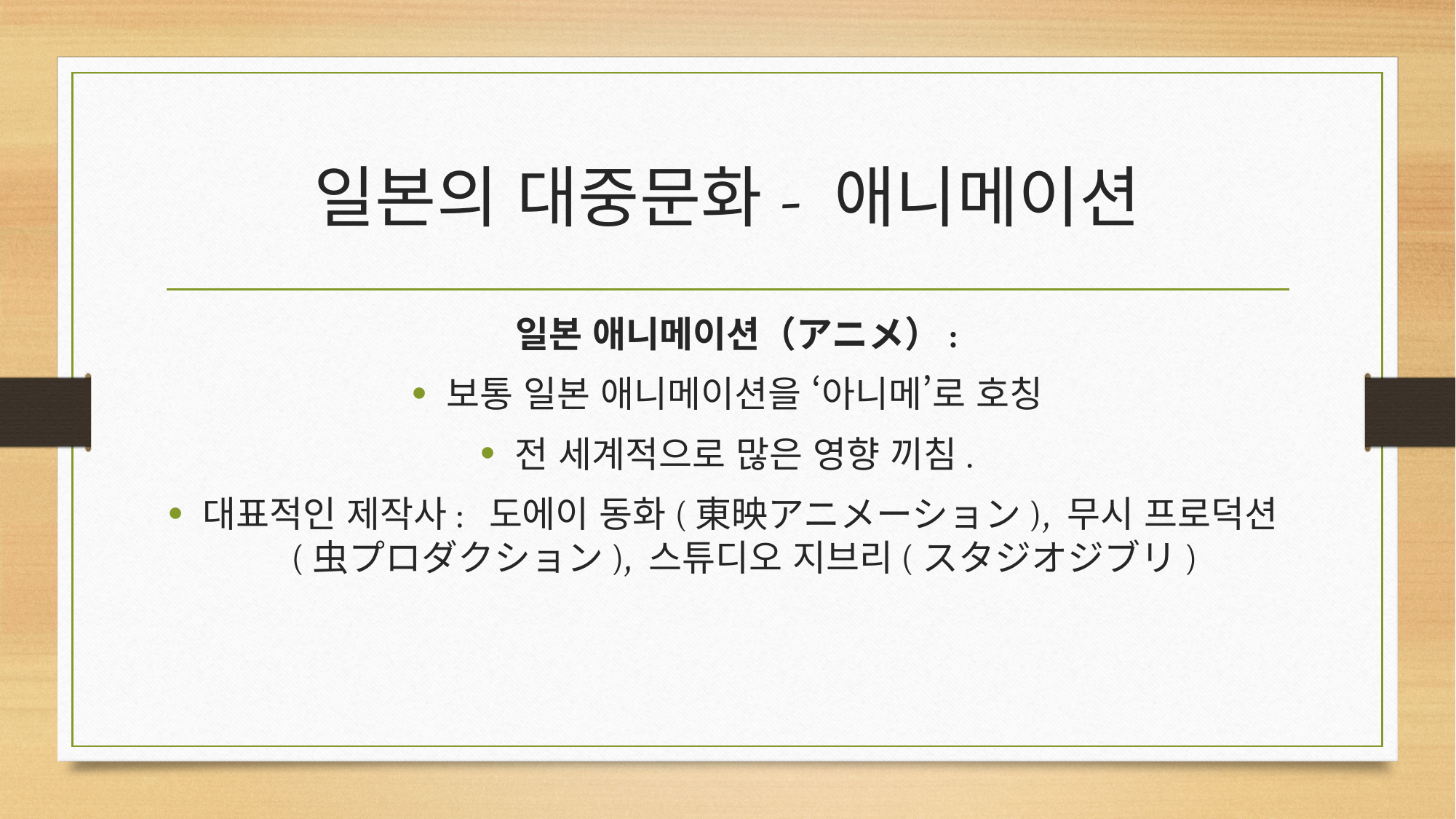

# 일본의 대중문화- 애니메이션
 일본 애니메이션（アニメ）:
보통 일본 애니메이션을 ‘아니메’로 호칭
전 세계적으로 많은 영향 끼침.
대표적인 제작사:  도에이 동화(東映アニメーション), 무시 프로덕션(虫プロダクション), 스튜디오 지브리(スタジオジブリ)